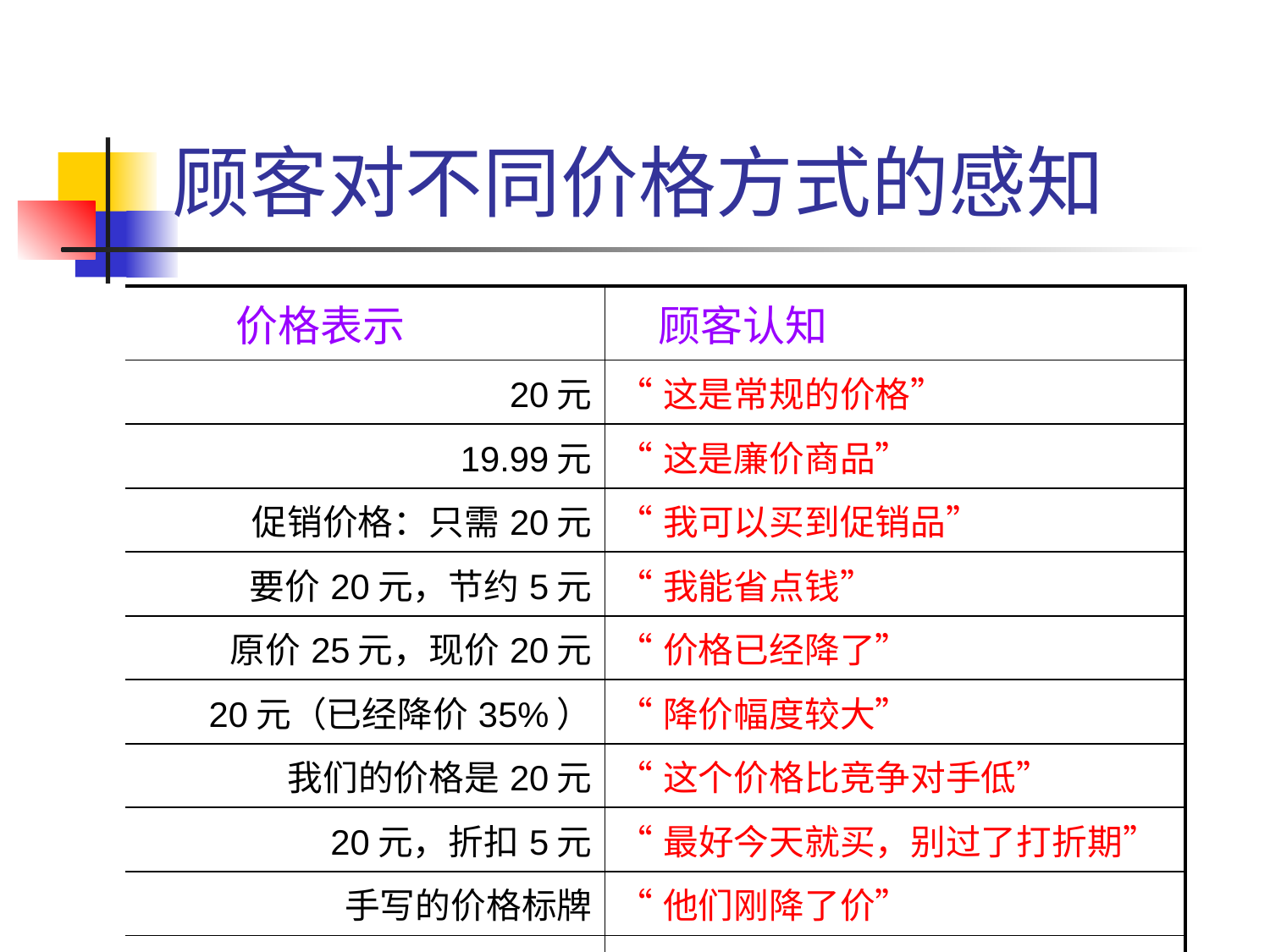

# 顾客对不同价格方式的感知
| 价格表示 | 顾客认知 |
| --- | --- |
| 20元 | “这是常规的价格” |
| 19.99元 | “这是廉价商品” |
| 促销价格：只需20元 | “我可以买到促销品” |
| 要价20元，节约5元 | “我能省点钱” |
| 原价25元，现价20元 | “价格已经降了” |
| 20元（已经降价35%） | “降价幅度较大” |
| 我们的价格是20元 | “这个价格比竞争对手低” |
| 20元，折扣5元 | “最好今天就买，别过了打折期” |
| 手写的价格标牌 | “他们刚降了价” |
| 印刷体的价格标牌 | “常规价” |
81